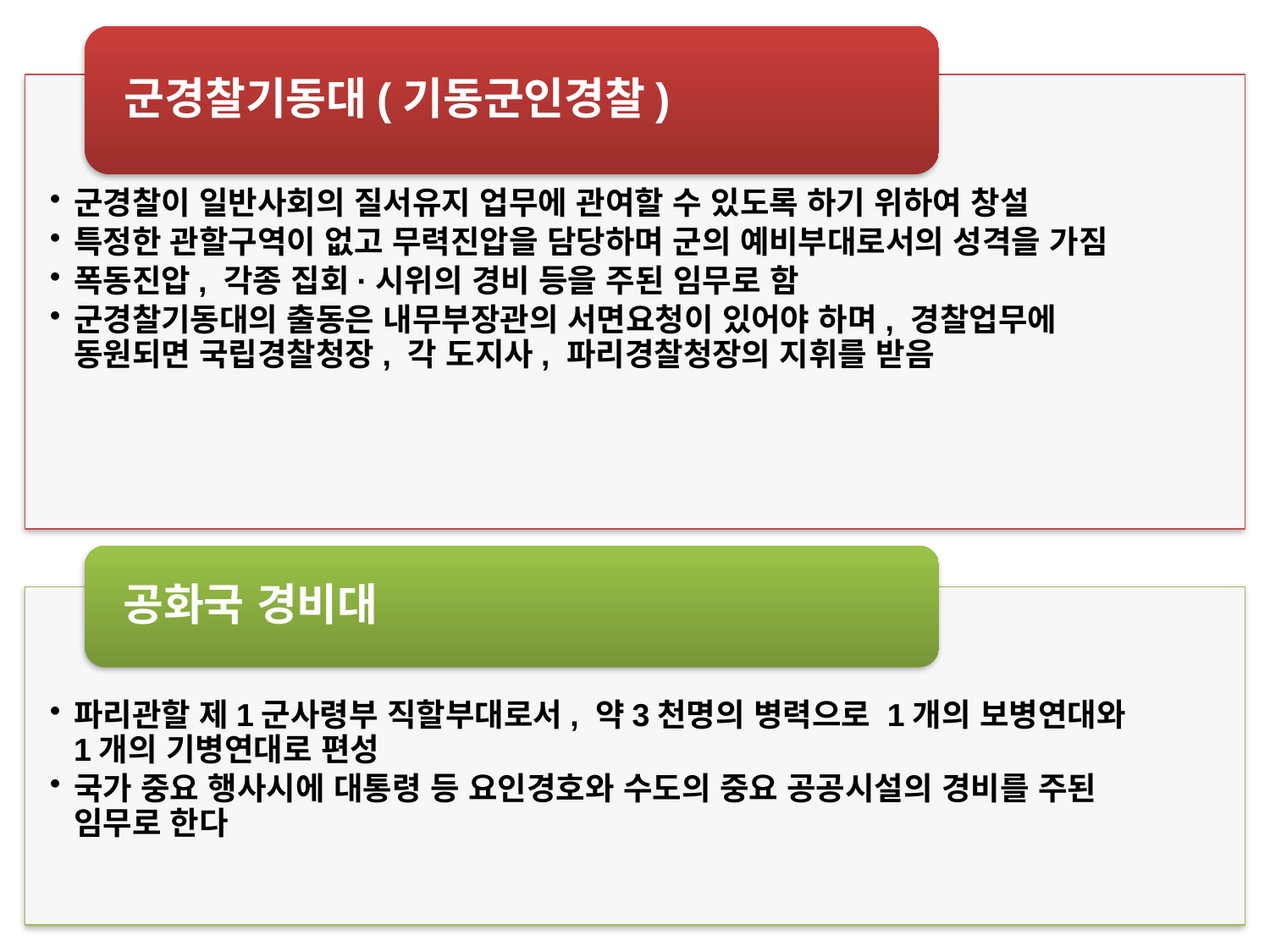

군경찰이 일반사회의 질서유지 업무에 관여할 수 있도록 하기 위하여 창설
특정한 관할구역이 없고 무력진압을 담당하며 군의 예비부대로서의 성격을 가짐
폭동진압, 각종 집회·시위의 경비 등을 주된 임무로 함
군경찰기동대의 출동은 내무부장관의 서면요청이 있어야 하며, 경찰업무에 동원되면 국립경찰청장, 각 도지사, 파리경찰청장의 지휘를 받음
군경찰기동대(기동군인경찰)
파리관할 제1군사령부 직할부대로서, 약3천명의 병력으로 1개의 보병연대와 1개의 기병연대로 편성
국가 중요 행사시에 대통령 등 요인경호와 수도의 중요 공공시설의 경비를 주된 임무로 한다
공화국 경비대